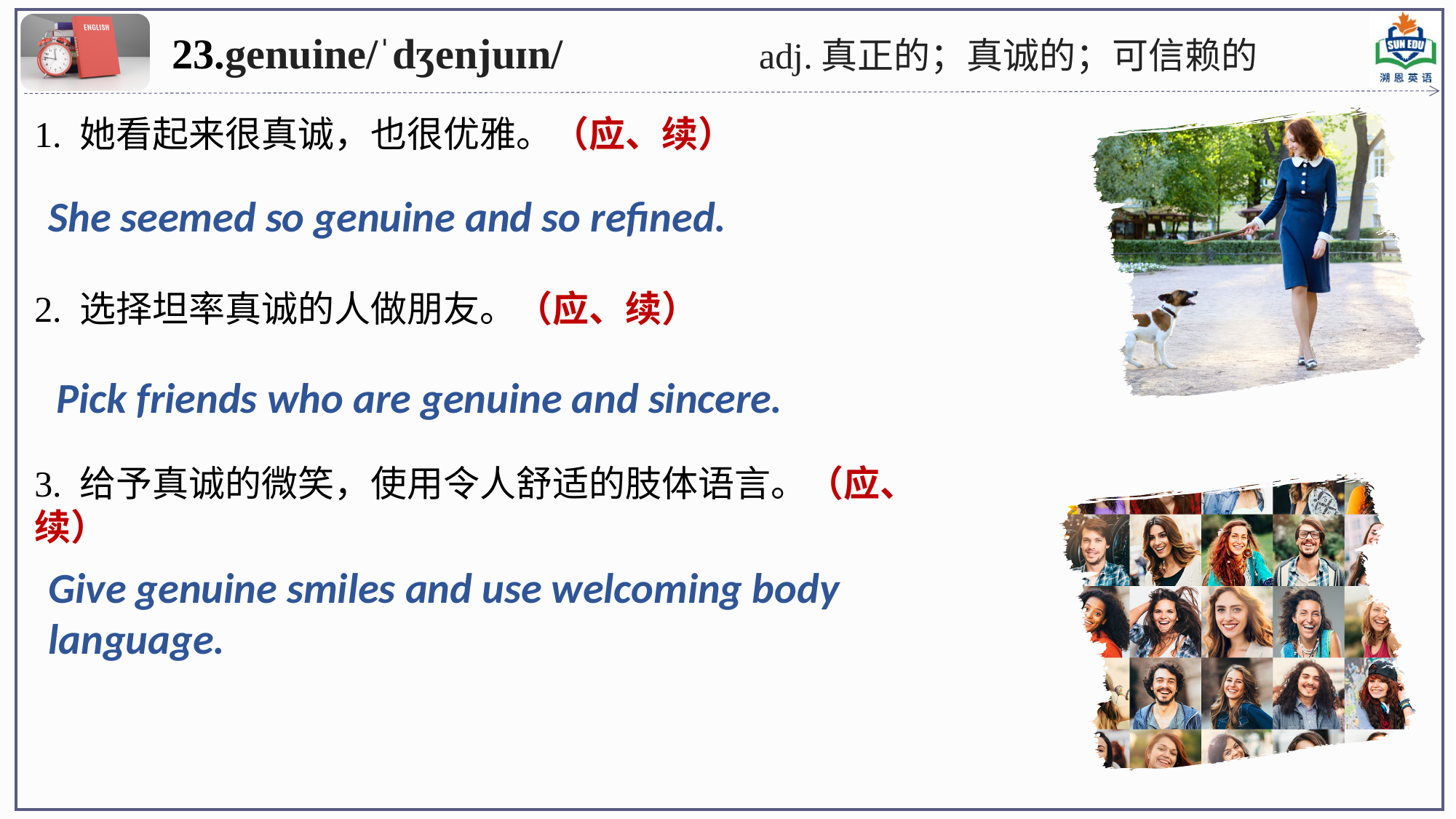

23.genuine/ˈdʒenjuɪn/                     adj.真正的；真诚的；可信赖的
1. 她看起来很真诚，也很优雅。（应、续）

2. 选择坦率真诚的人做朋友。（应、续）

3. 给予真诚的微笑，使用令人舒适的肢体语言。（应、续）

She seemed so genuine and so refined.
Pick friends who are genuine and sincere.

Give genuine smiles and use welcoming body language.